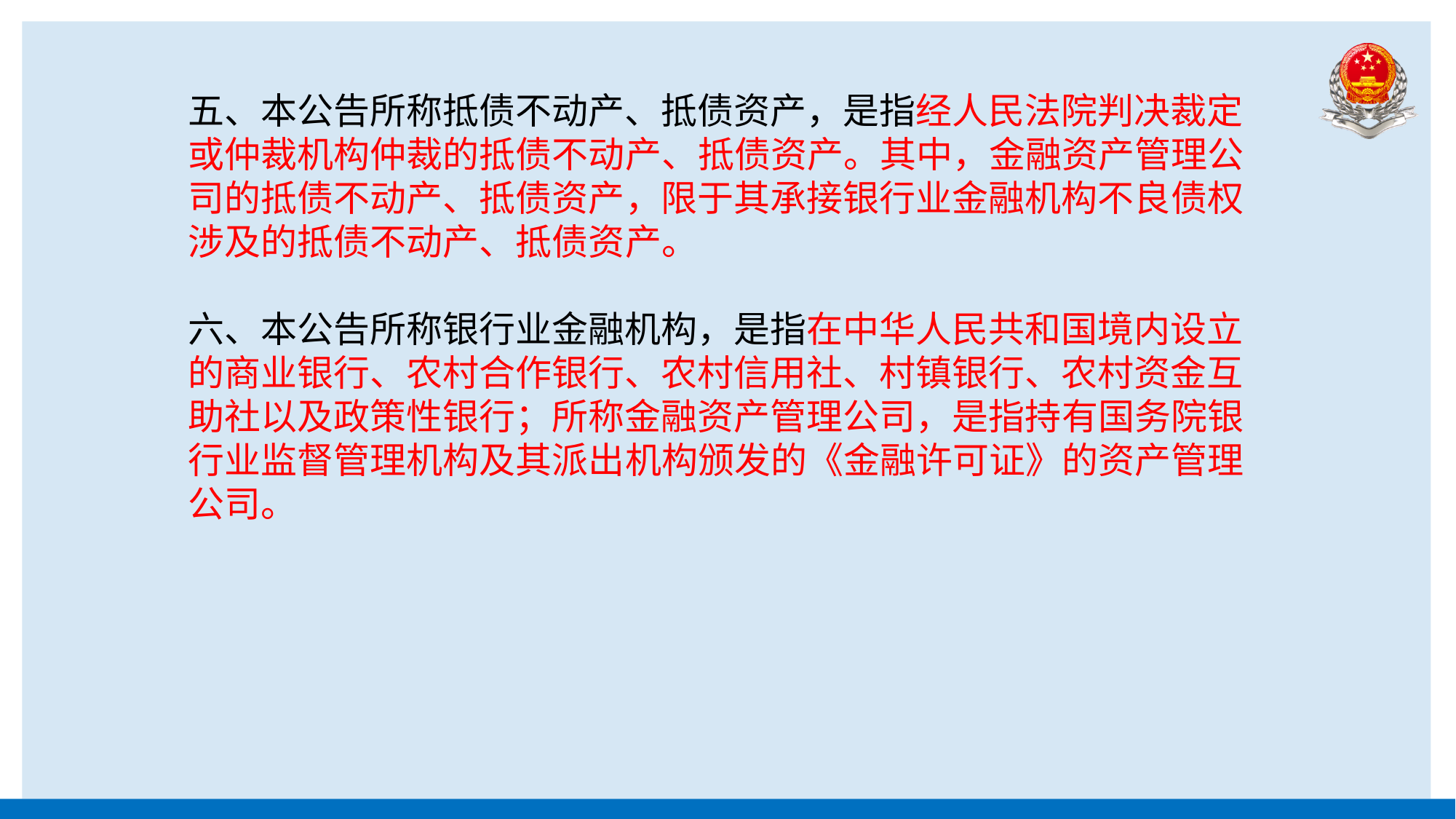

五、本公告所称抵债不动产、抵债资产，是指经人民法院判决裁定或仲裁机构仲裁的抵债不动产、抵债资产。其中，金融资产管理公司的抵债不动产、抵债资产，限于其承接银行业金融机构不良债权涉及的抵债不动产、抵债资产。

六、本公告所称银行业金融机构，是指在中华人民共和国境内设立的商业银行、农村合作银行、农村信用社、村镇银行、农村资金互助社以及政策性银行；所称金融资产管理公司，是指持有国务院银行业监督管理机构及其派出机构颁发的《金融许可证》的资产管理公司。